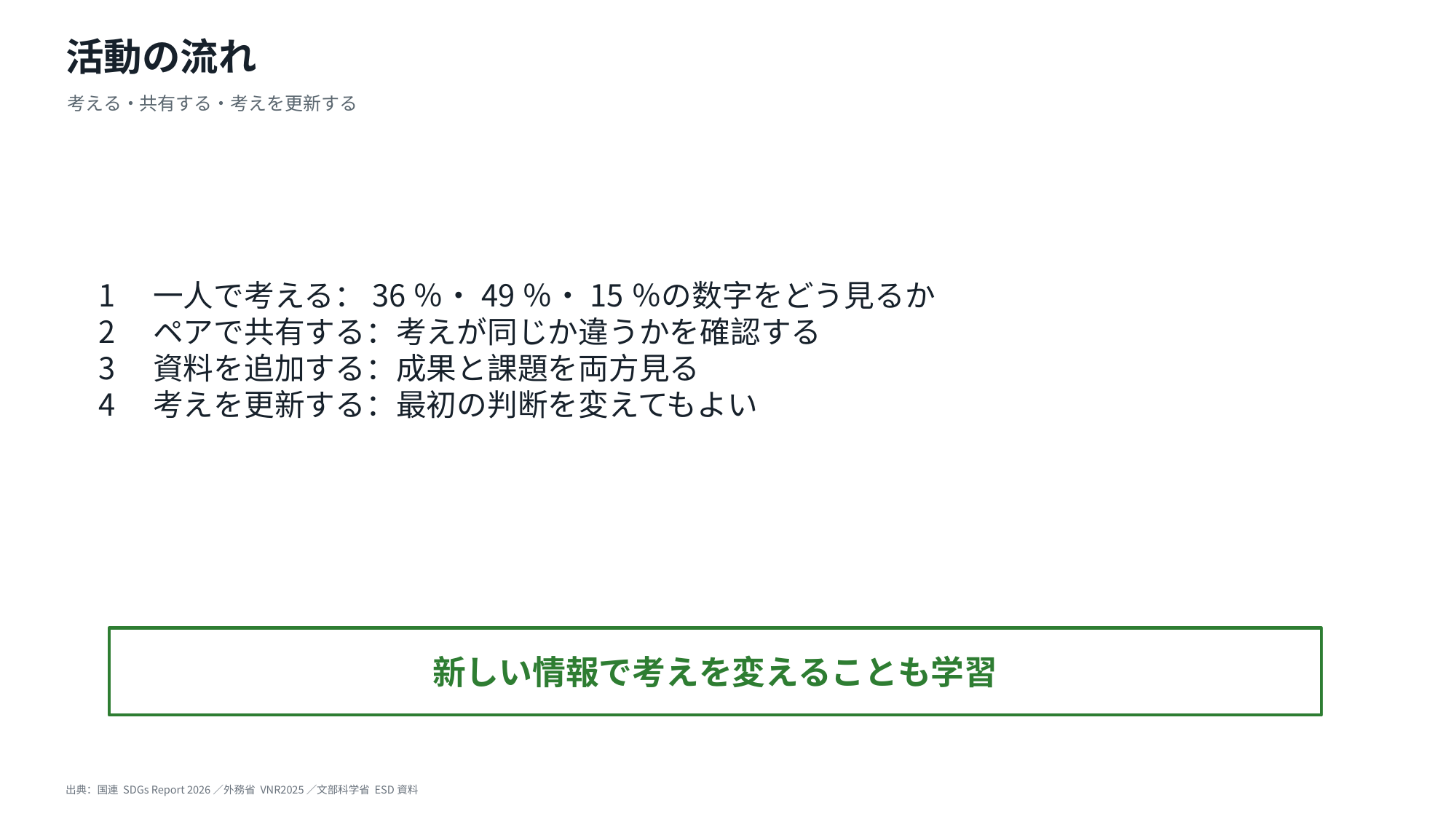

活動の流れ
考える・共有する・考えを更新する
1　一人で考える：36％・49％・15％の数字をどう見るか
2　ペアで共有する：考えが同じか違うかを確認する
3　資料を追加する：成果と課題を両方見る
4　考えを更新する：最初の判断を変えてもよい

新しい情報で考えを変えることも学習
出典：国連 SDGs Report 2026／外務省 VNR2025／文部科学省 ESD資料